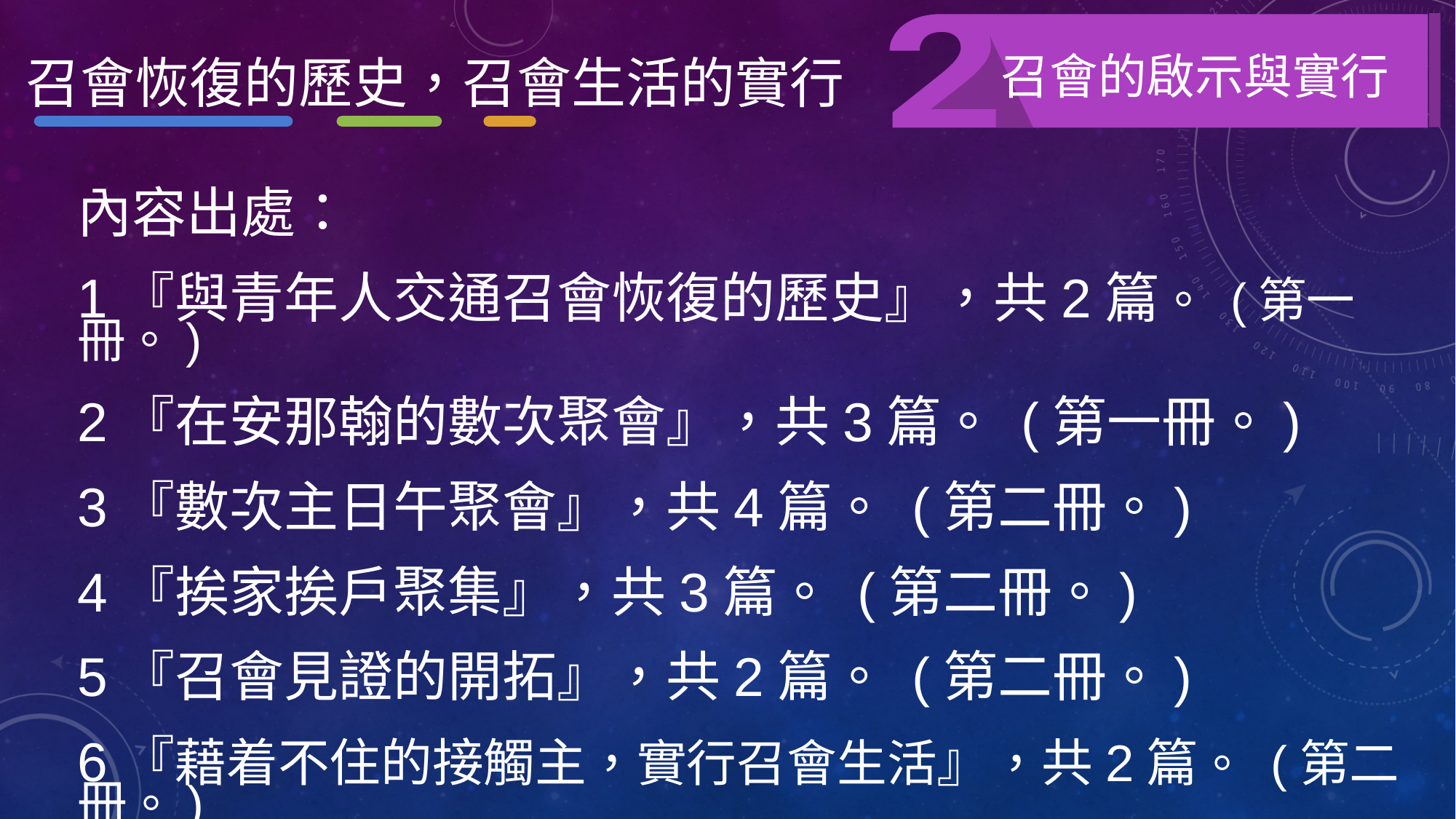

召會的啟示與實行
召會恢復的歷史，召會生活的實行

內容出處：
1『與青年人交通召會恢復的歷史』，共2篇。 (第一冊。)
2『在安那翰的數次聚會』，共3篇。 (第一冊。)
3『數次主日午聚會』，共4篇。 (第二冊。)
4『挨家挨戶聚集』，共3篇。 (第二冊。)
5『召會見證的開拓』，共2篇。 (第二冊。)
6『藉着不住的接觸主，實行召會生活』，共2篇。 (第二冊。)